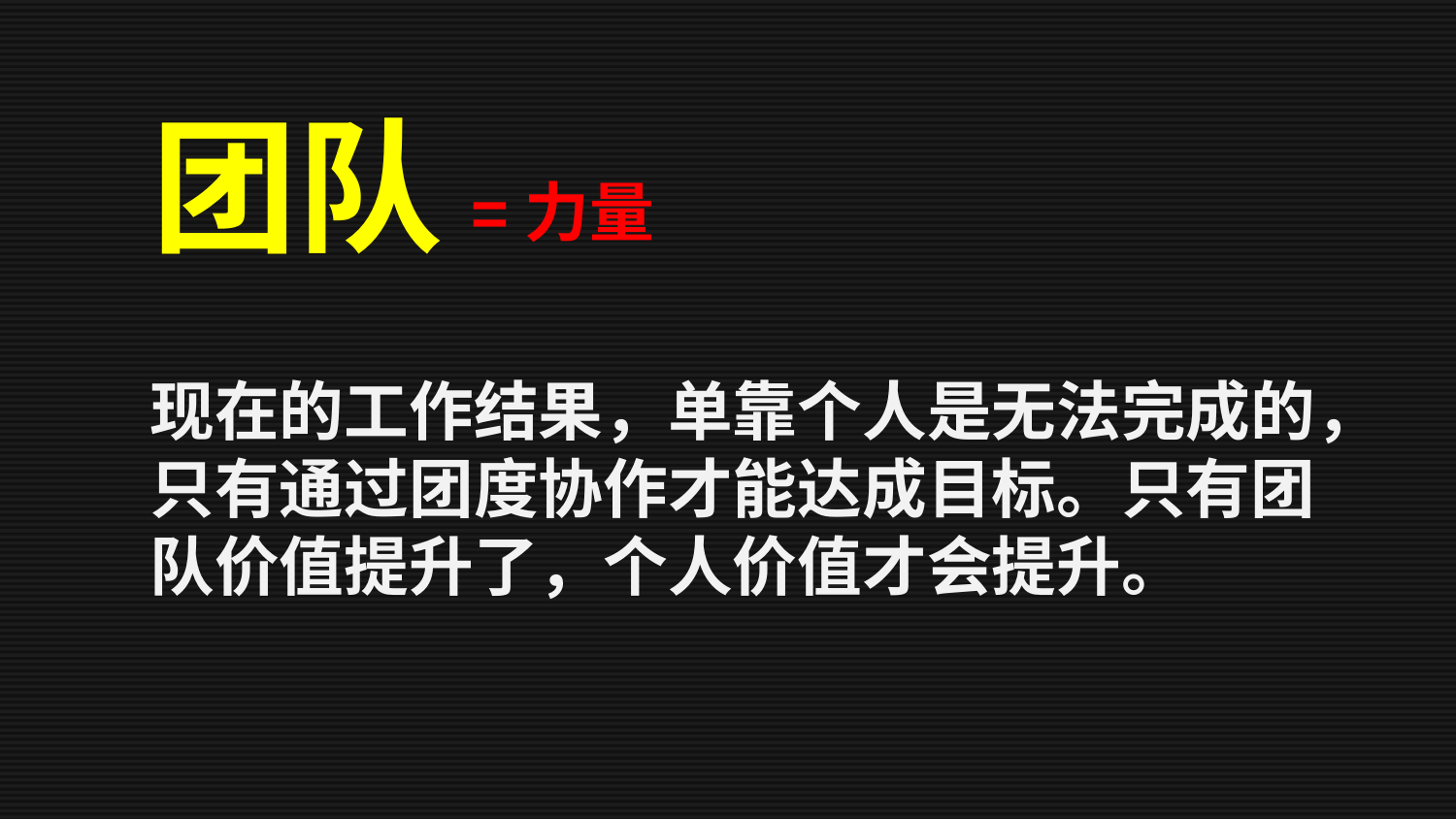

团队
=力量
现在的工作结果，单靠个人是无法完成的，只有通过团度协作才能达成目标。只有团队价值提升了，个人价值才会提升。